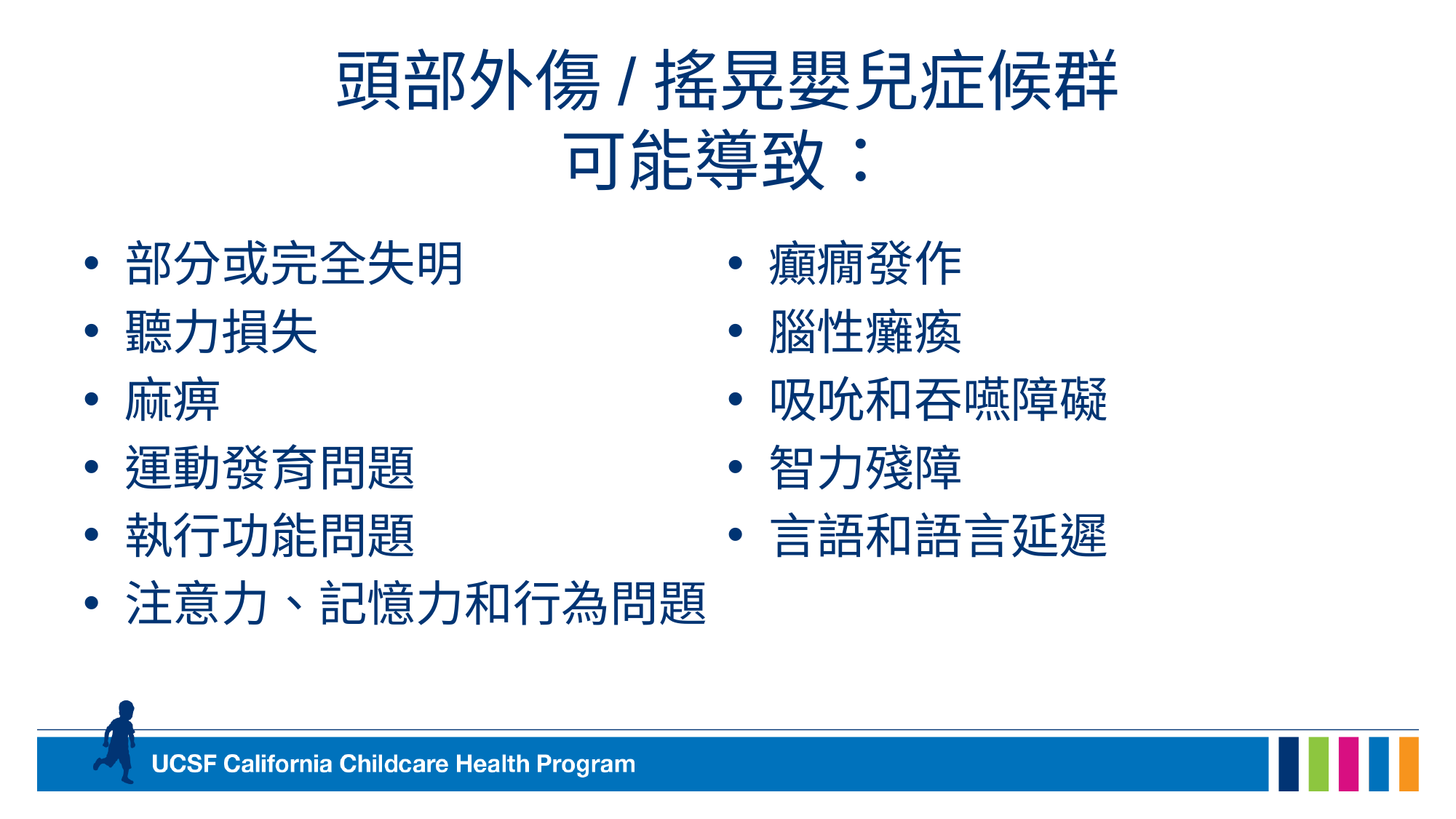

# 頭部外傷/搖晃嬰兒症候群 可能導致：
部分或完全失明
聽力損失
麻痹
運動發育問題
執行功能問題
注意力、記憶力和行為問題

癲癇發作
腦性癱瘓
吸吮和吞嚥障礙
智力殘障
言語和語言延遲